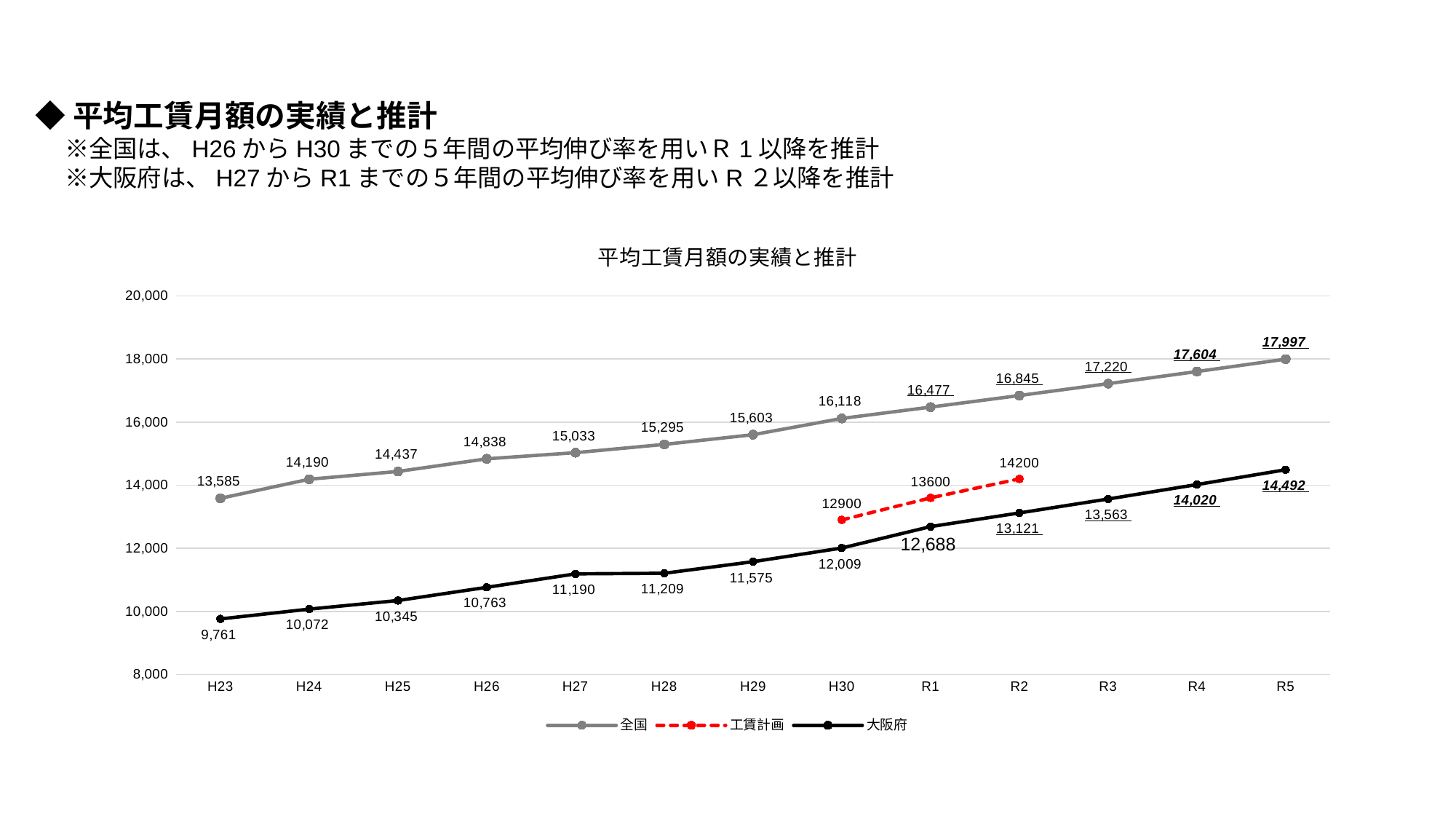

◆平均工賃月額の実績と推計
　 ※全国は、H26からH30までの５年間の平均伸び率を用いＲ1以降を推計
　 ※大阪府は、H27からR1までの５年間の平均伸び率を用いR２以降を推計

### Chart: 平均工賃月額の実績と推計

| Category | 全国 | 工賃計画 | 大阪府 |
|---|---|---|---|
| H23 | 13585.0 | None | 9761.0 |
| H24 | 14190.0 | None | 10072.0 |
| H25 | 14437.0 | None | 10345.0 |
| H26 | 14838.0 | None | 10763.0 |
| H27 | 15033.0 | None | 11190.0 |
| H28 | 15295.0 | None | 11209.0 |
| H29 | 15603.0 | None | 11575.0 |
| H30 | 16118.0 | 12900.0 | 12009.0 |
| R1 | 16477.398789490762 | 13600.0 | 12688.0 |
| R2 | 16844.811444838793 | 14200.0 | 13120.690923506874 |
| R3 | 17220.41665903877 | None | 13562.79290240256 |
| R4 | 17604.397109577614 | None | 14019.791517525939 |
| R5 | 17996.93954728061 | None | 14492.188711373297 |